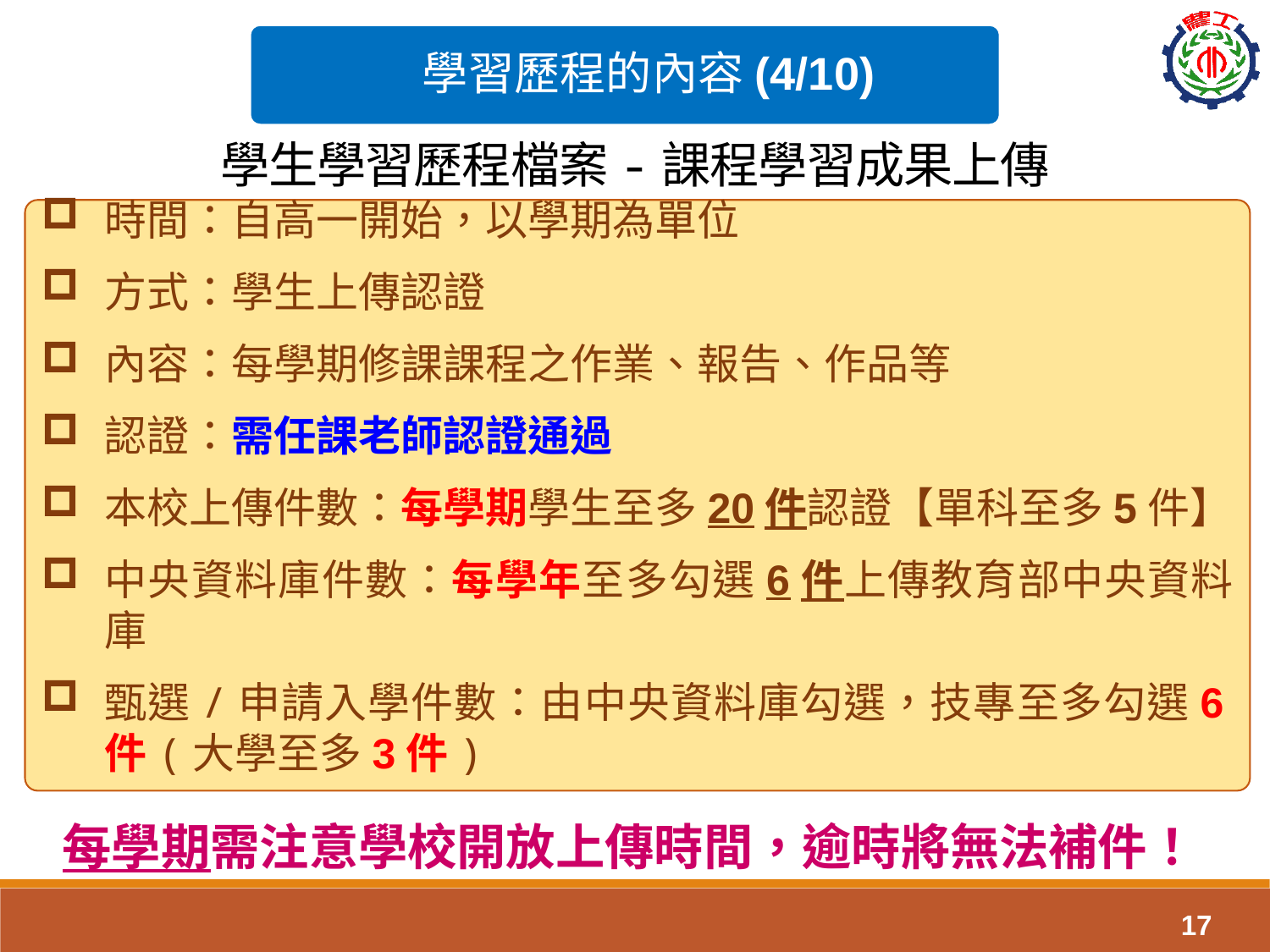

學習歷程的內容(4/10)
學生學習歷程檔案-課程學習成果上傳
時間：自高一開始，以學期為單位
方式：學生上傳認證
內容：每學期修課課程之作業、報告、作品等
認證：需任課老師認證通過
本校上傳件數：每學期學生至多20件認證【單科至多5件】
中央資料庫件數：每學年至多勾選6件上傳教育部中央資料庫
甄選/申請入學件數：由中央資料庫勾選，技專至多勾選6件(大學至多3件)

每學期需注意學校開放上傳時間，逾時將無法補件！